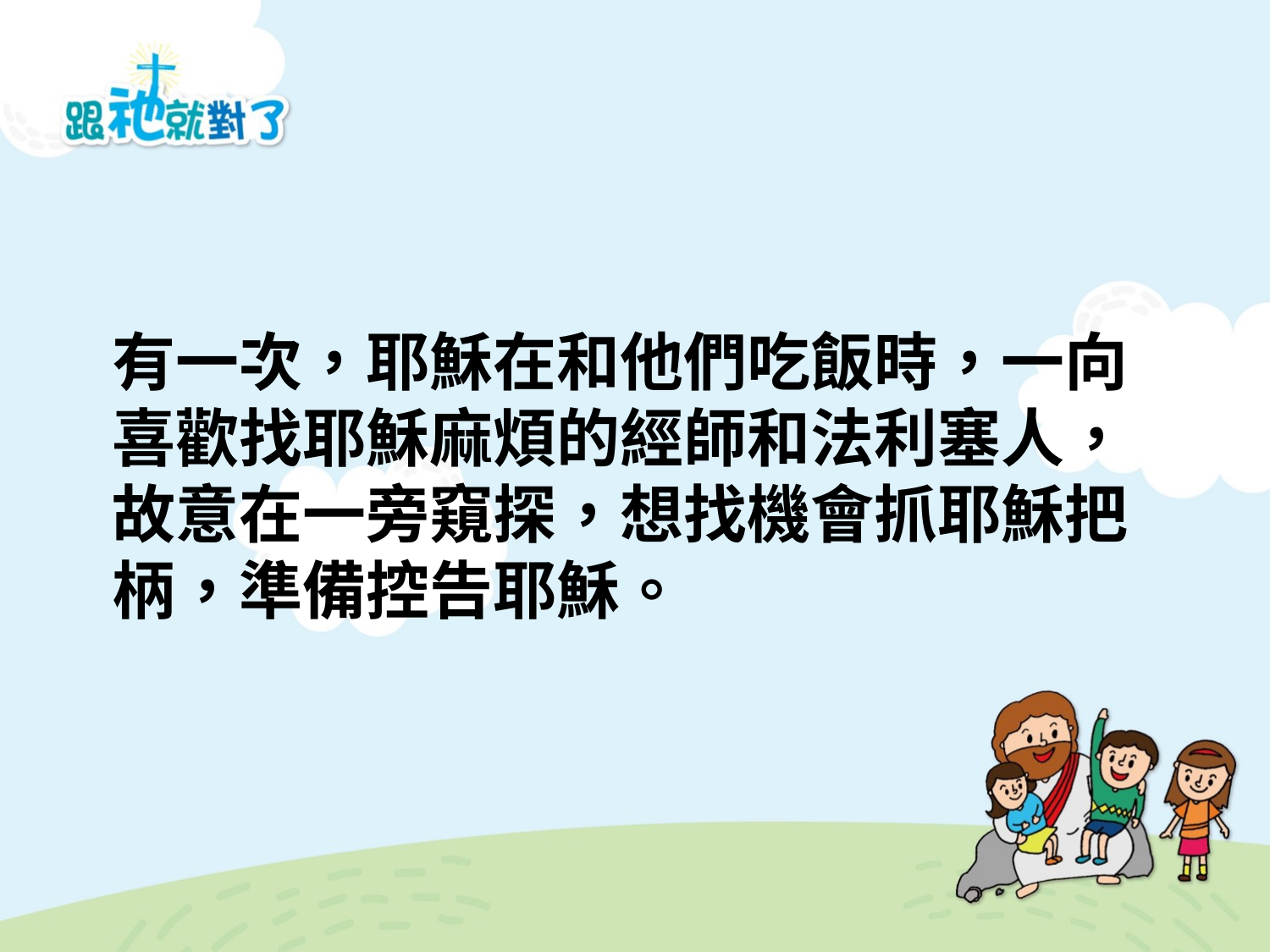

有一次，耶穌在和他們吃飯時，一向喜歡找耶穌麻煩的經師和法利塞人，故意在一旁窺探，想找機會抓耶穌把柄，準備控告耶穌。